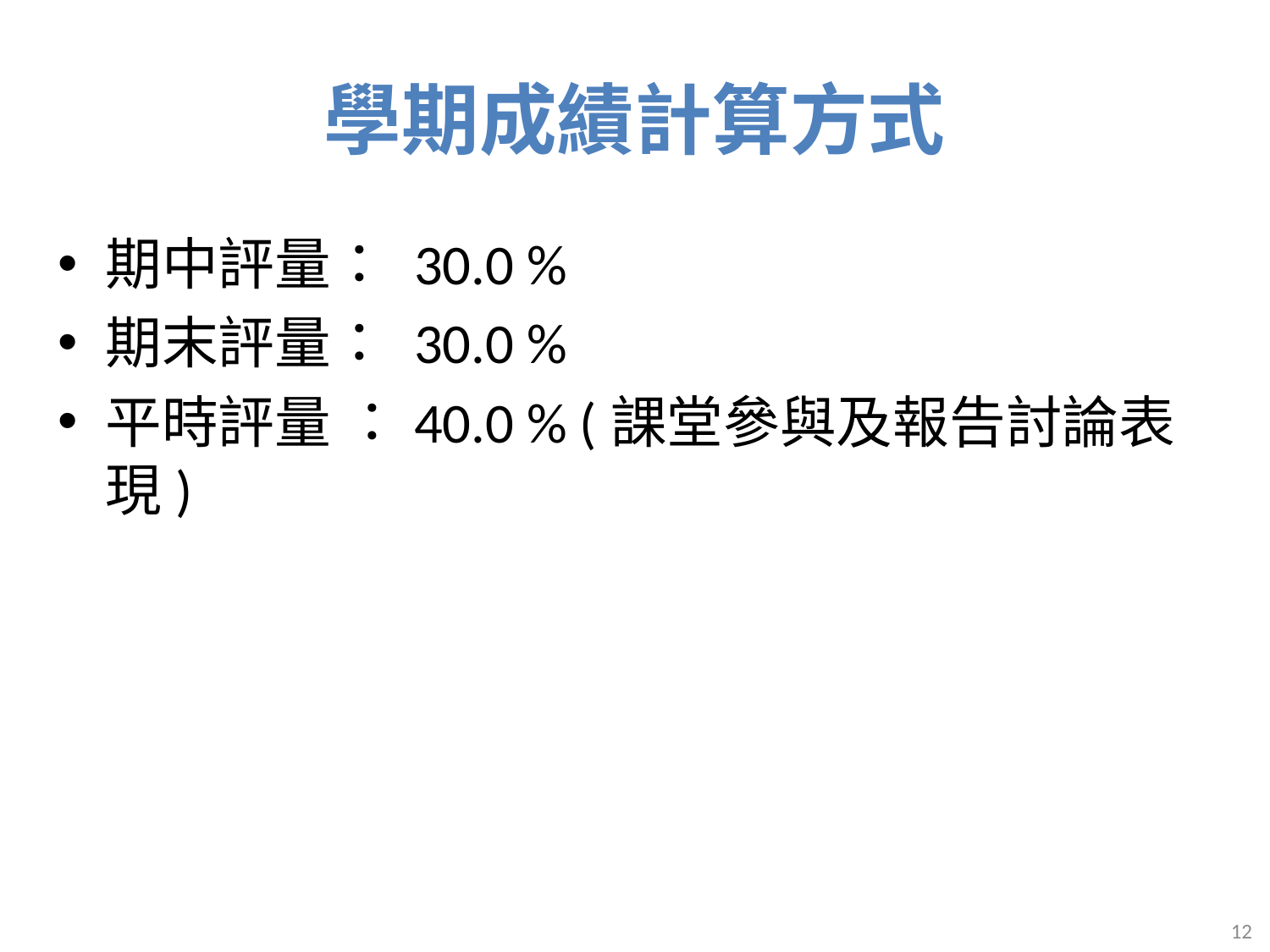

# 學期成績計算方式
期中評量： 30.0 %
期末評量： 30.0 %
平時評量 ：40.0 % (課堂參與及報告討論表現)
12